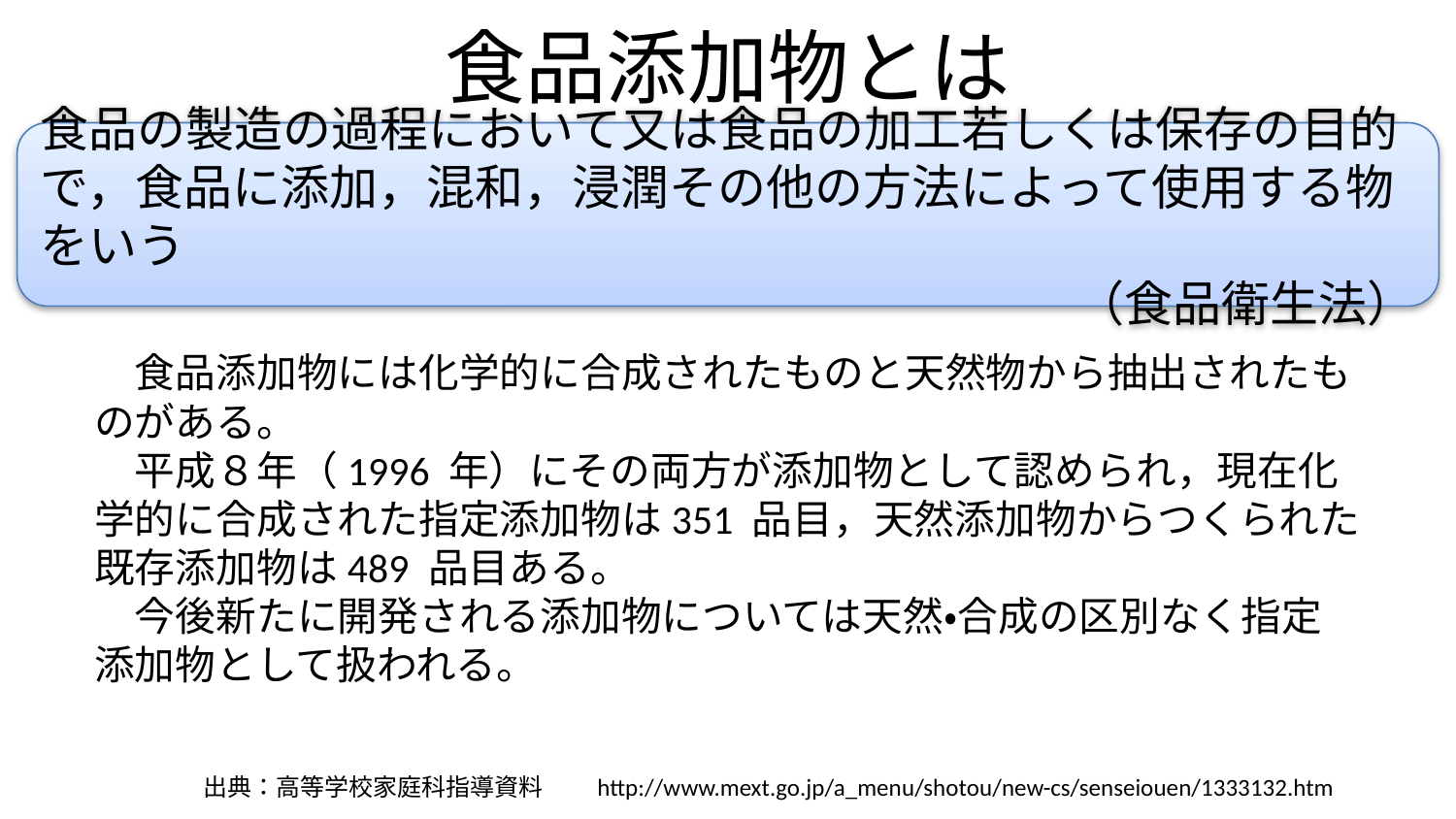

# 食品添加物とは
食品の製造の過程において又は食品の加工若しくは保存の目的で，食品に添加，混和，浸潤その他の方法によって使用する物をいう
（食品衛生法）
　食品添加物には化学的に合成されたものと天然物から抽出されたものがある。
　平成８年（1996 年）にその両方が添加物として認められ，現在化学的に合成された指定添加物は351 品目，天然添加物からつくられた既存添加物は489 品目ある。
　今後新たに開発される添加物については天然・合成の区別なく指定添加物として扱われる。
出典：高等学校家庭科指導資料　　http://www.mext.go.jp/a_menu/shotou/new-cs/senseiouen/1333132.htm